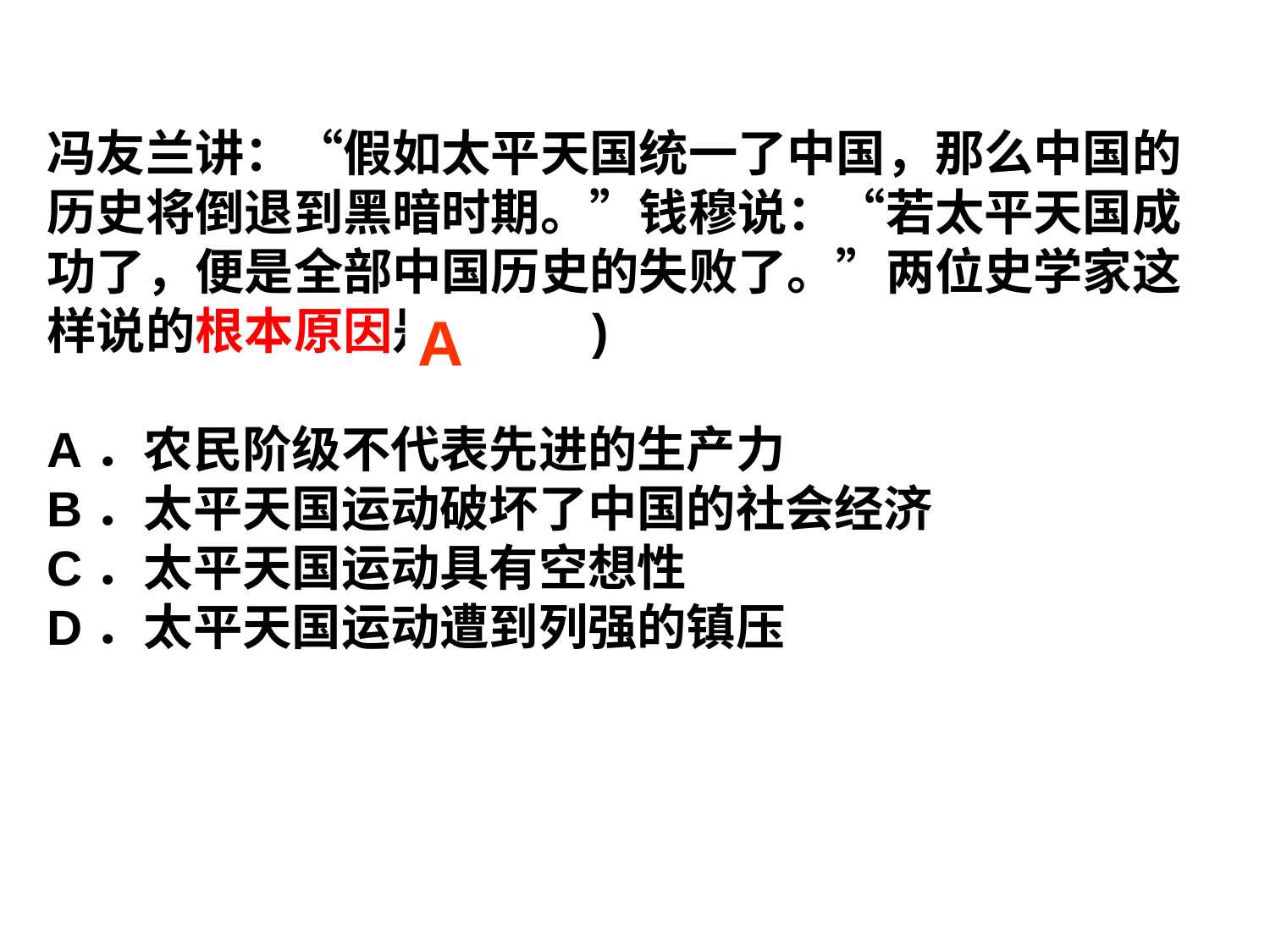

冯友兰讲：“假如太平天国统一了中国，那么中国的历史将倒退到黑暗时期。”钱穆说：“若太平天国成功了，便是全部中国历史的失败了。”两位史学家这样说的根本原因是(　　)

A．农民阶级不代表先进的生产力
B．太平天国运动破坏了中国的社会经济
C．太平天国运动具有空想性
D．太平天国运动遭到列强的镇压
A